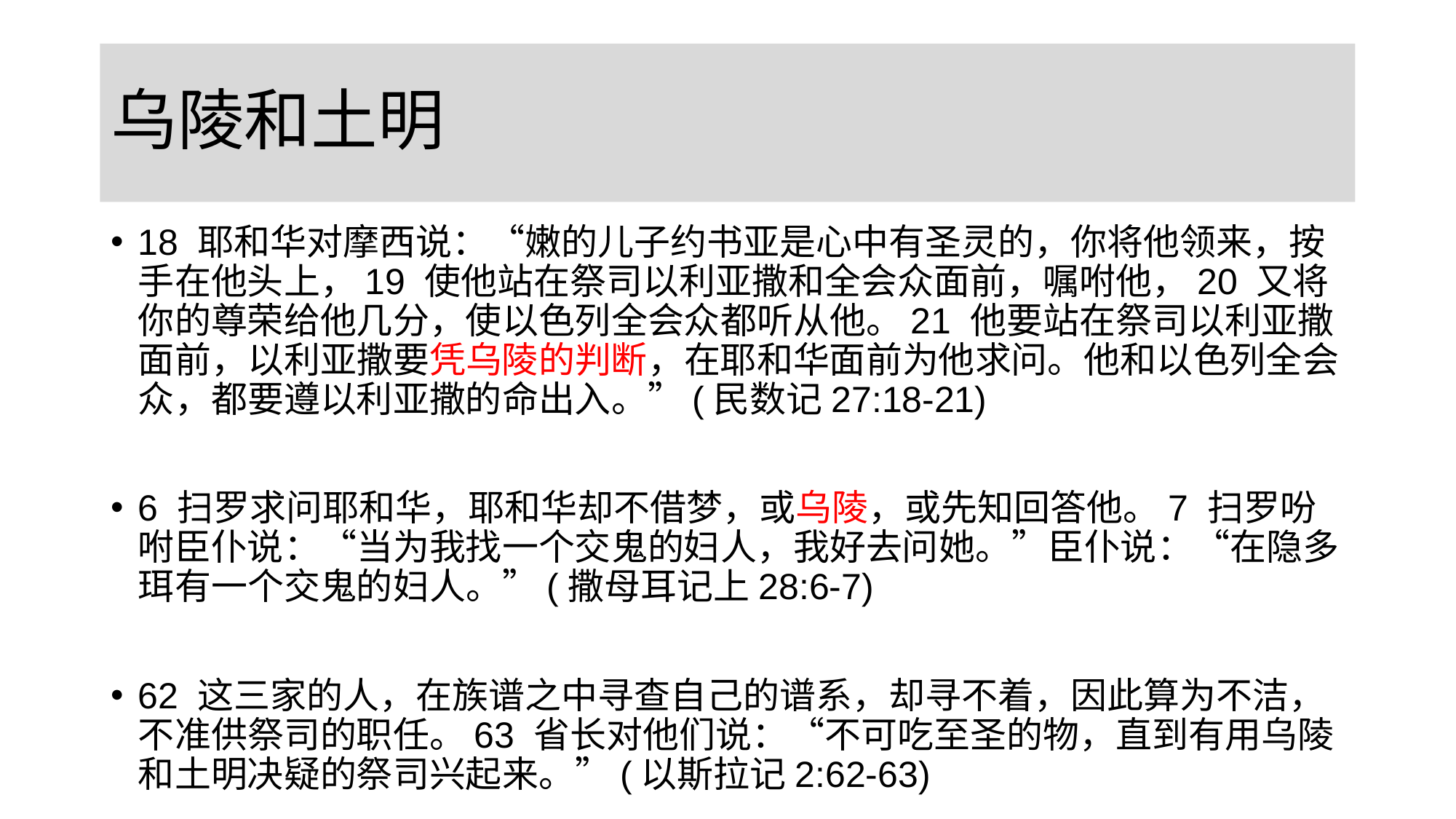

# 乌陵和土明
18 耶和华对摩西说：“嫩的儿子约书亚是心中有圣灵的，你将他领来，按手在他头上，19 使他站在祭司以利亚撒和全会众面前，嘱咐他，20 又将你的尊荣给他几分，使以色列全会众都听从他。21 他要站在祭司以利亚撒面前，以利亚撒要凭乌陵的判断，在耶和华面前为他求问。他和以色列全会众，都要遵以利亚撒的命出入。”(民数记27:18-21)

6 扫罗求问耶和华，耶和华却不借梦，或乌陵，或先知回答他。7 扫罗吩咐臣仆说：“当为我找一个交鬼的妇人，我好去问她。”臣仆说：“在隐多珥有一个交鬼的妇人。”(撒母耳记上28:6-7)

62 这三家的人，在族谱之中寻查自己的谱系，却寻不着，因此算为不洁，不准供祭司的职任。63 省长对他们说：“不可吃至圣的物，直到有用乌陵和土明决疑的祭司兴起来。”(以斯拉记2:62-63)